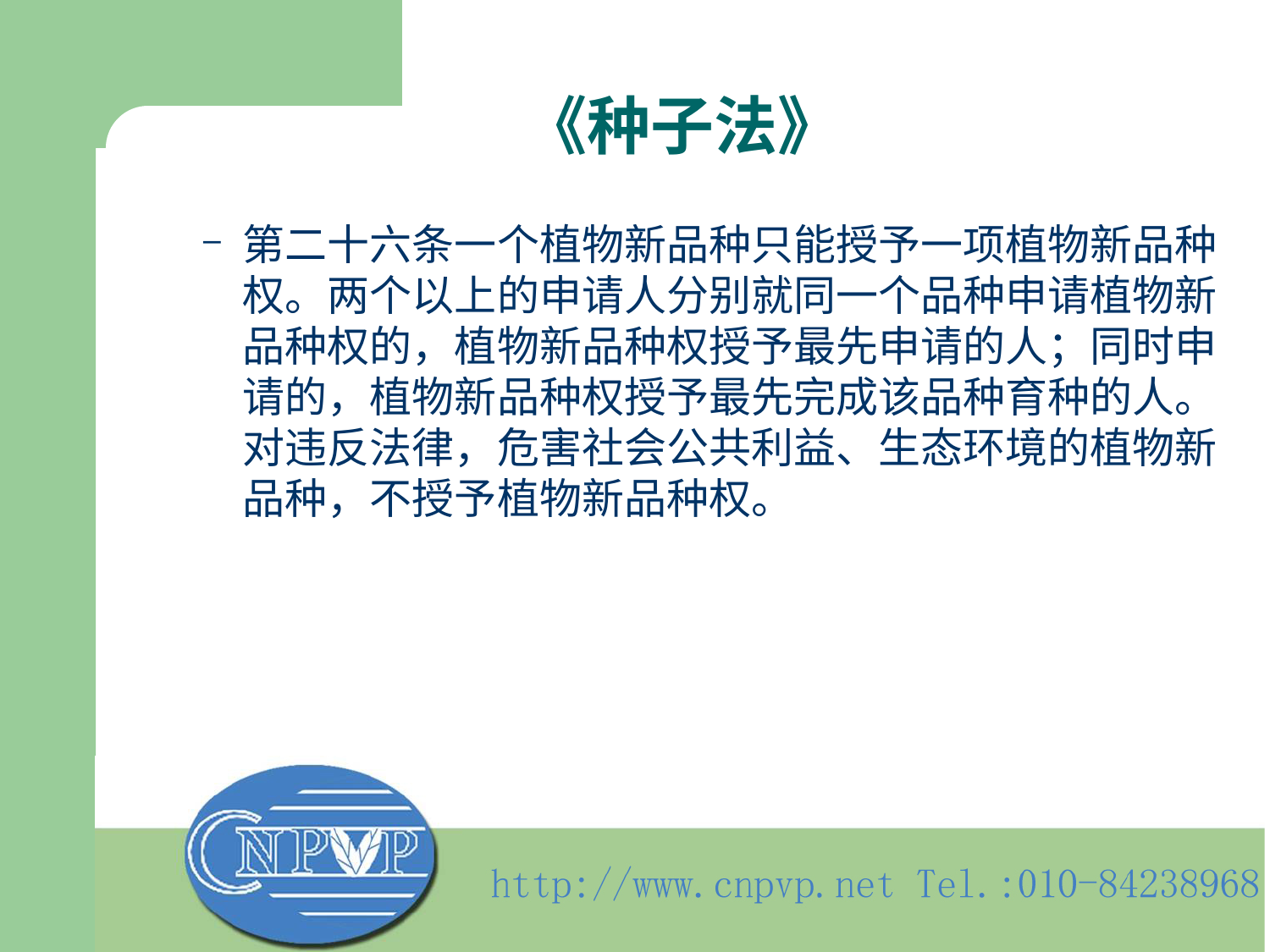

# 《种子法》
第二十六条一个植物新品种只能授予一项植物新品种权。两个以上的申请人分别就同一个品种申请植物新品种权的，植物新品种权授予最先申请的人；同时申请的，植物新品种权授予最先完成该品种育种的人。对违反法律，危害社会公共利益、生态环境的植物新品种，不授予植物新品种权。